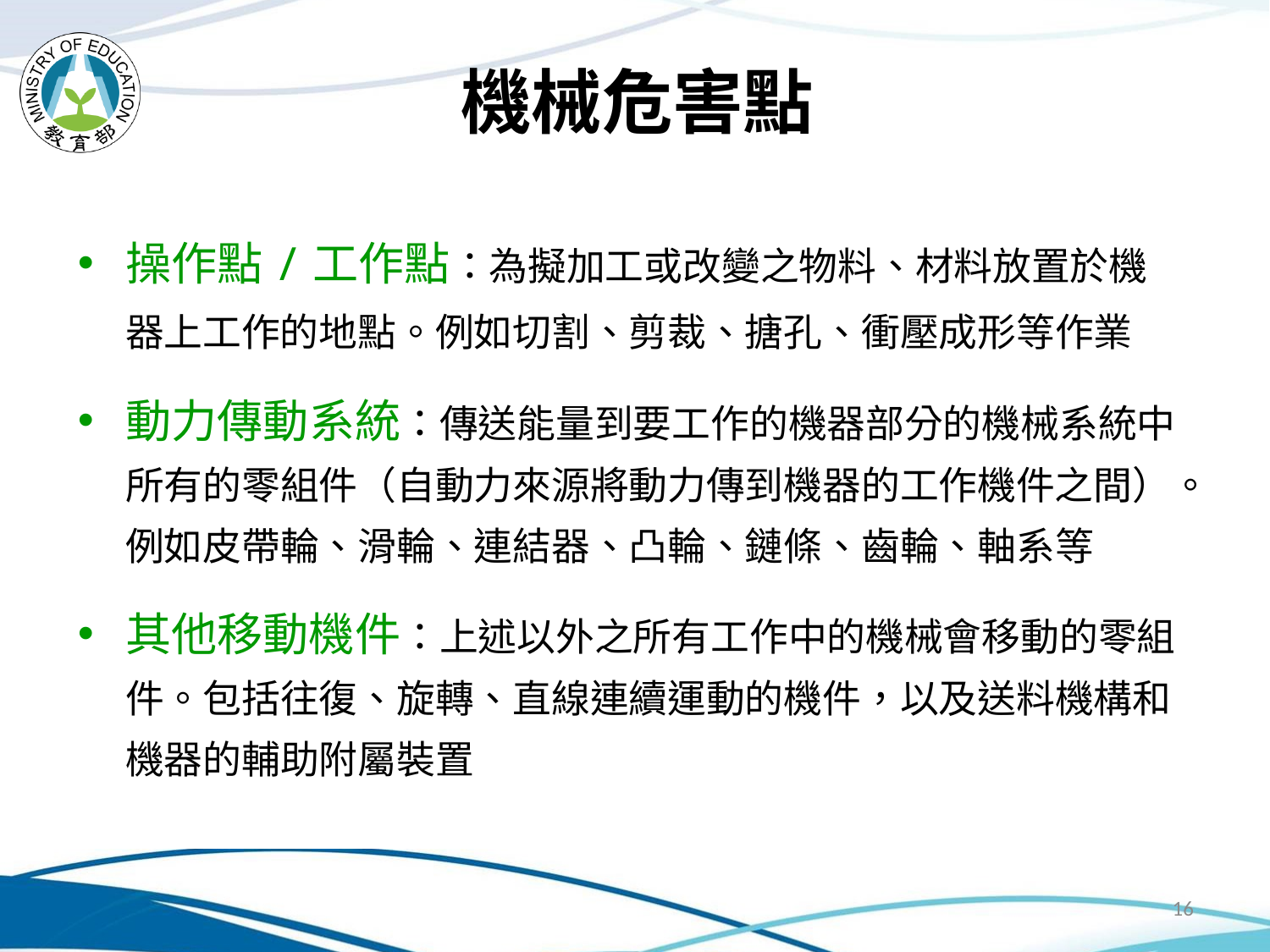

機械危害點
操作點/工作點：為擬加工或改變之物料、材料放置於機器上工作的地點。例如切割、剪裁、搪孔、衝壓成形等作業
動力傳動系統：傳送能量到要工作的機器部分的機械系統中所有的零組件（自動力來源將動力傳到機器的工作機件之間）。例如皮帶輪、滑輪、連結器、凸輪、鏈條、齒輪、軸系等
其他移動機件：上述以外之所有工作中的機械會移動的零組件。包括往復、旋轉、直線連續運動的機件，以及送料機構和機器的輔助附屬裝置
16